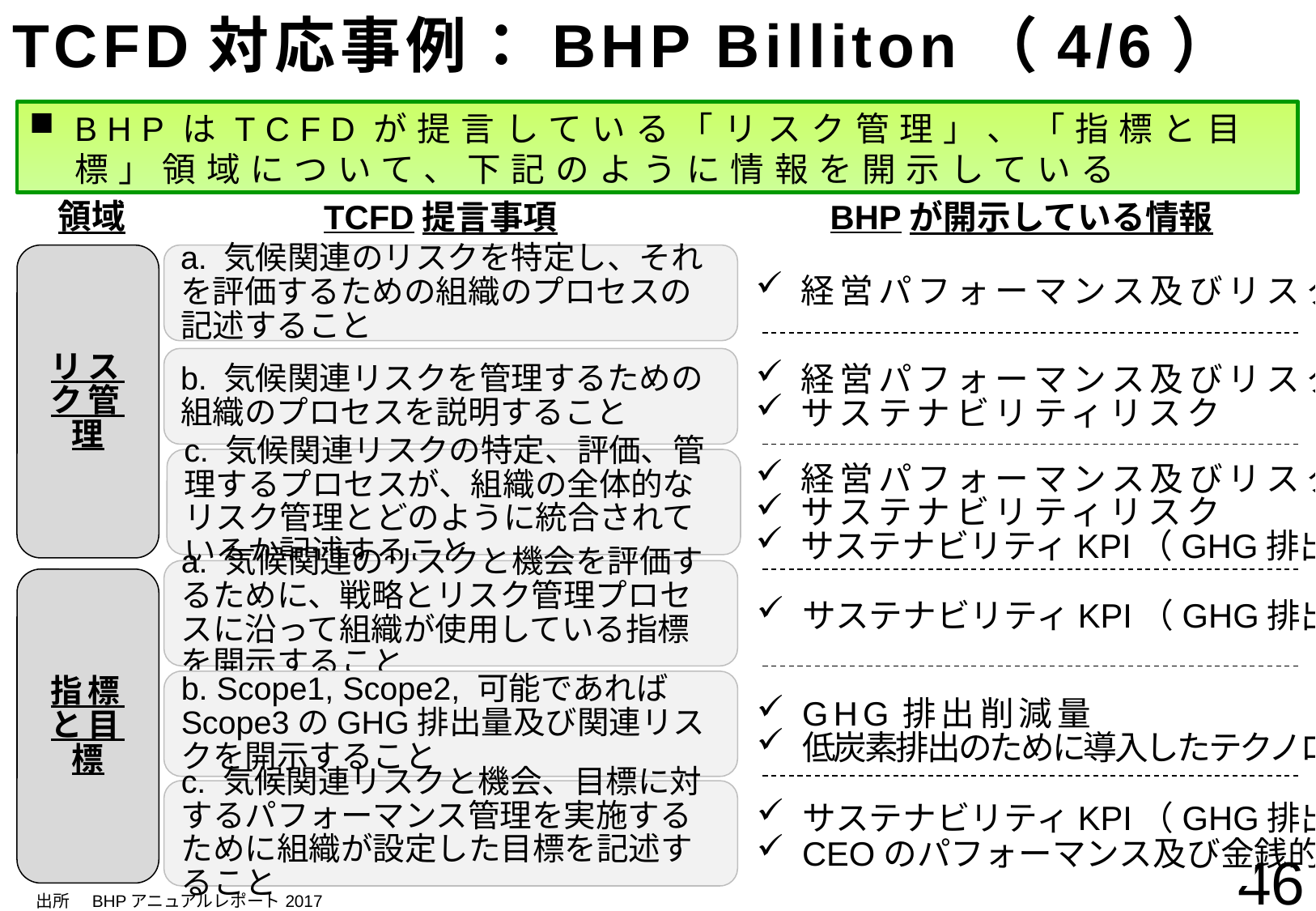

# TCFD対応事例：BHP Billiton（4/6）
BHPはTCFDが提言している「リスク管理」、「指標と目標」領域について、下記のように情報を開示している
領域
TCFD提言事項
BHPが開示している情報
a. 気候関連のリスクを特定し、それを評価するための組織のプロセスの記述すること
経営パフォーマンス及びリスク
リスク管理
b. 気候関連リスクを管理するための組織のプロセスを説明すること
経営パフォーマンス及びリスク
サステナビリティリスク
c. 気候関連リスクの特定、評価、管理するプロセスが、組織の全体的なリスク管理とどのように統合されているか記述すること
経営パフォーマンス及びリスク
サステナビリティリスク
サステナビリティKPI（GHG排出量等）
a. 気候関連のリスクと機会を評価するために、戦略とリスク管理プロセスに沿って組織が使用している指標を開示すること
指標と目標
サステナビリティKPI（GHG排出量等）
b. Scope1, Scope2, 可能であればScope3のGHG排出量及び関連リスクを開示すること
GHG排出削減量
低炭素排出のために導入したテクノロジー
c. 気候関連リスクと機会、目標に対するパフォーマンス管理を実施するために組織が設定した目標を記述すること
サステナビリティKPI（GHG排出量等）
CEOのパフォーマンス及び金銭的報酬
46
| 出所 | BHPアニュアルレポート2017 |
| --- | --- |